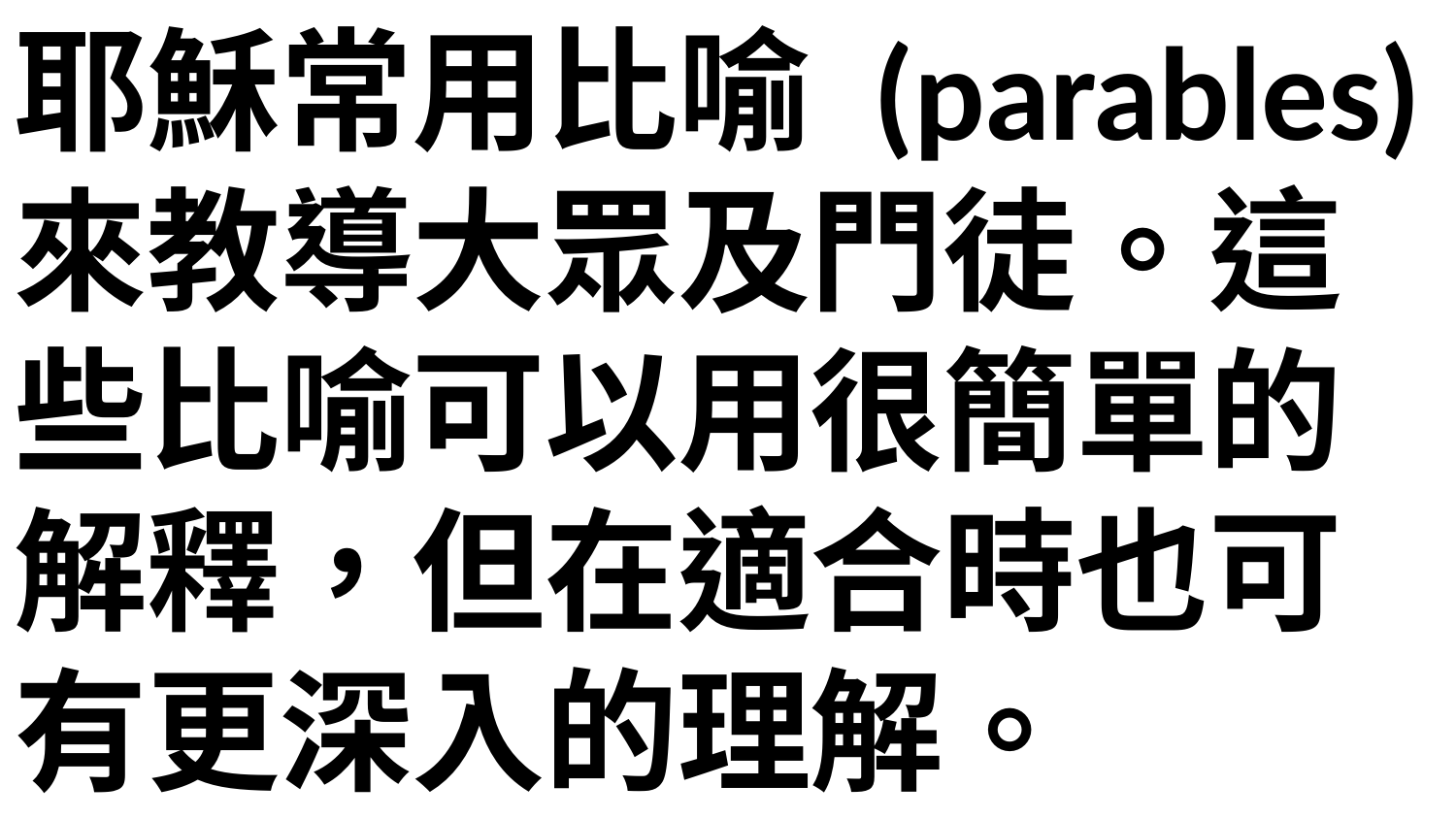

耶穌常用比喻 (parables) 來教導大眾及門徒。這些比喻可以用很簡單的解釋，但在適合時也可有更深入的理解。